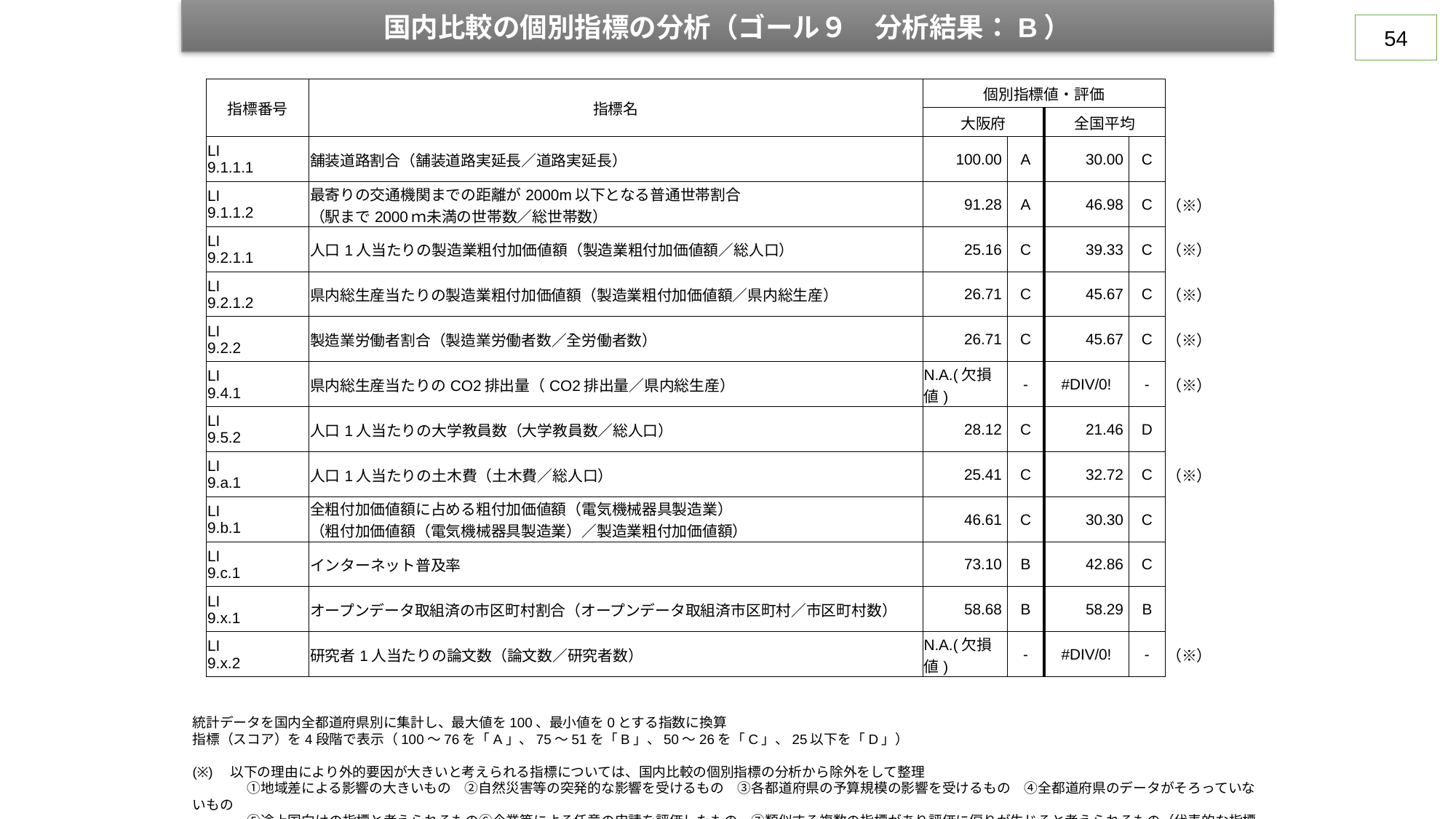

国内比較の個別指標の分析（ゴール９　分析結果：B）
54
| 指標番号 | 指標名 | 個別指標値・評価 |  |  |  |  |
| --- | --- | --- | --- | --- | --- | --- |
|  |  | 大阪府 |  | 全国平均 |  |  |
| LI 9.1.1.1 | 舗装道路割合（舗装道路実延長／道路実延長） | 100.00 | A | 30.00 | C |  |
| LI 9.1.1.2 | 最寄りの交通機関までの距離が2000m以下となる普通世帯割合 （駅まで2000ｍ未満の世帯数／総世帯数） | 91.28 | A | 46.98 | C | （※） |
| LI 9.2.1.1 | 人口1人当たりの製造業粗付加価値額（製造業粗付加価値額／総人口） | 25.16 | C | 39.33 | C | （※） |
| LI 9.2.1.2 | 県内総生産当たりの製造業粗付加価値額（製造業粗付加価値額／県内総生産） | 26.71 | C | 45.67 | C | （※） |
| LI 9.2.2 | 製造業労働者割合（製造業労働者数／全労働者数） | 26.71 | C | 45.67 | C | （※） |
| LI 9.4.1 | 県内総生産当たりのCO2排出量（CO2排出量／県内総生産） | N.A.(欠損値) | ‐ | #DIV/0! | ‐ | （※） |
| LI 9.5.2 | 人口1人当たりの大学教員数（大学教員数／総人口） | 28.12 | C | 21.46 | D |  |
| LI 9.a.1 | 人口1人当たりの土木費（土木費／総人口） | 25.41 | C | 32.72 | C | （※） |
| LI 9.b.1 | 全粗付加価値額に占める粗付加価値額（電気機械器具製造業） （粗付加価値額（電気機械器具製造業）／製造業粗付加価値額） | 46.61 | C | 30.30 | C |  |
| LI 9.c.1 | インターネット普及率 | 73.10 | B | 42.86 | C |  |
| LI 9.x.1 | オープンデータ取組済の市区町村割合（オープンデータ取組済市区町村／市区町村数） | 58.68 | B | 58.29 | B |  |
| LI 9.x.2 | 研究者1人当たりの論文数（論文数／研究者数） | N.A.(欠損値) | ‐ | #DIV/0! | ‐ | （※） |
統計データを国内全都道府県別に集計し、最大値を100、最小値を0とする指数に換算
指標（スコア）を4段階で表示（100～76を「A」、75～51を「B」、50～26を「C」、25以下を「D」）

(※)　以下の理由により外的要因が大きいと考えられる指標については、国内比較の個別指標の分析から除外をして整理
　　　　①地域差による影響の大きいもの　②自然災害等の突発的な影響を受けるもの　③各都道府県の予算規模の影響を受けるもの　④全都道府県のデータがそろっていないもの
　　　　⑤途上国向けの指標と考えられるもの⑥企業等による任意の申請を評価したもの　⑦類似する複数の指標があり評価に偏りが生じると考えられるもの（代表的な指標で評価）